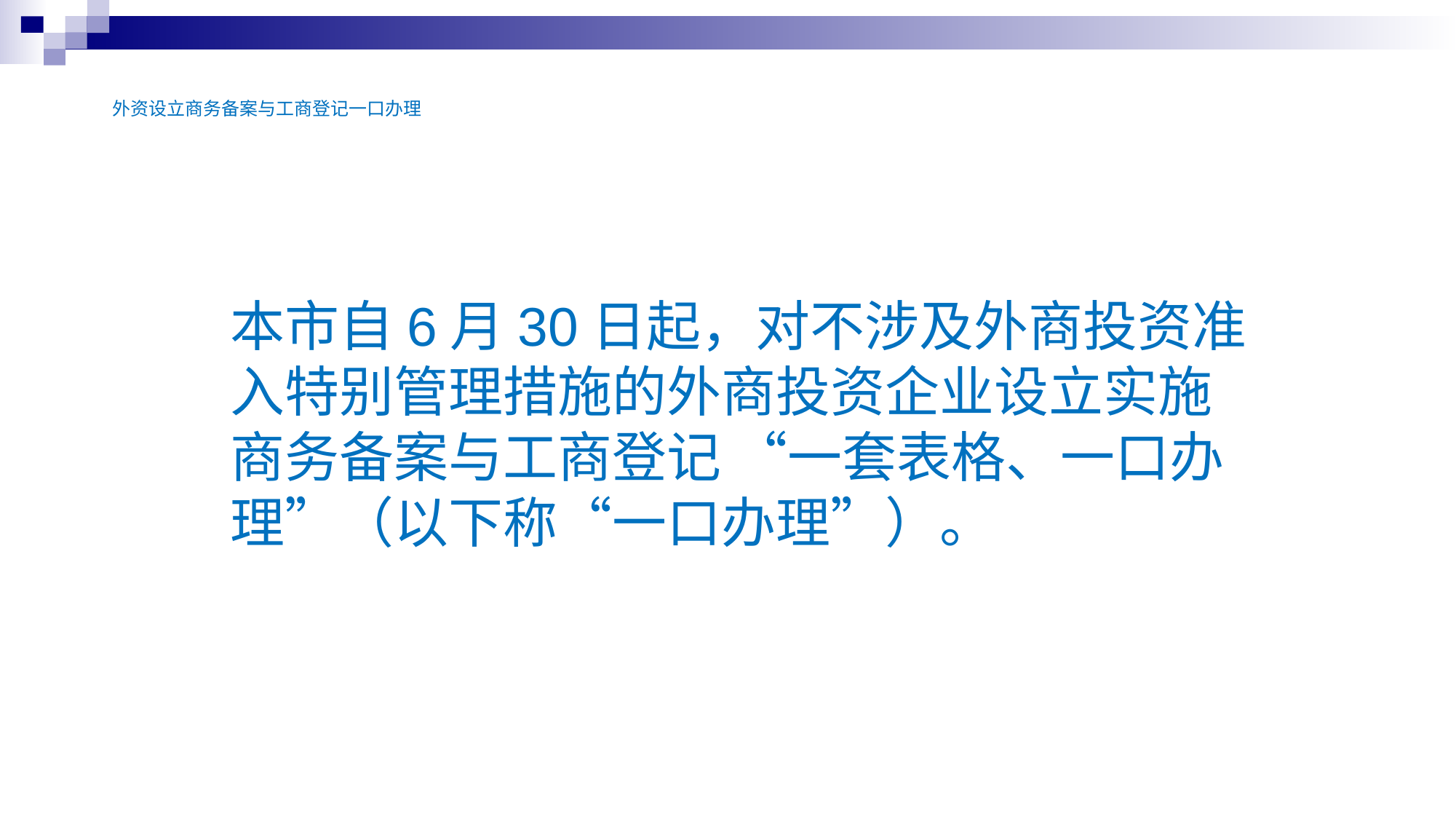

外资设立商务备案与工商登记一口办理
本市自6月30日起，对不涉及外商投资准入特别管理措施的外商投资企业设立实施商务备案与工商登记 “一套表格、一口办理”（以下称“一口办理”）。